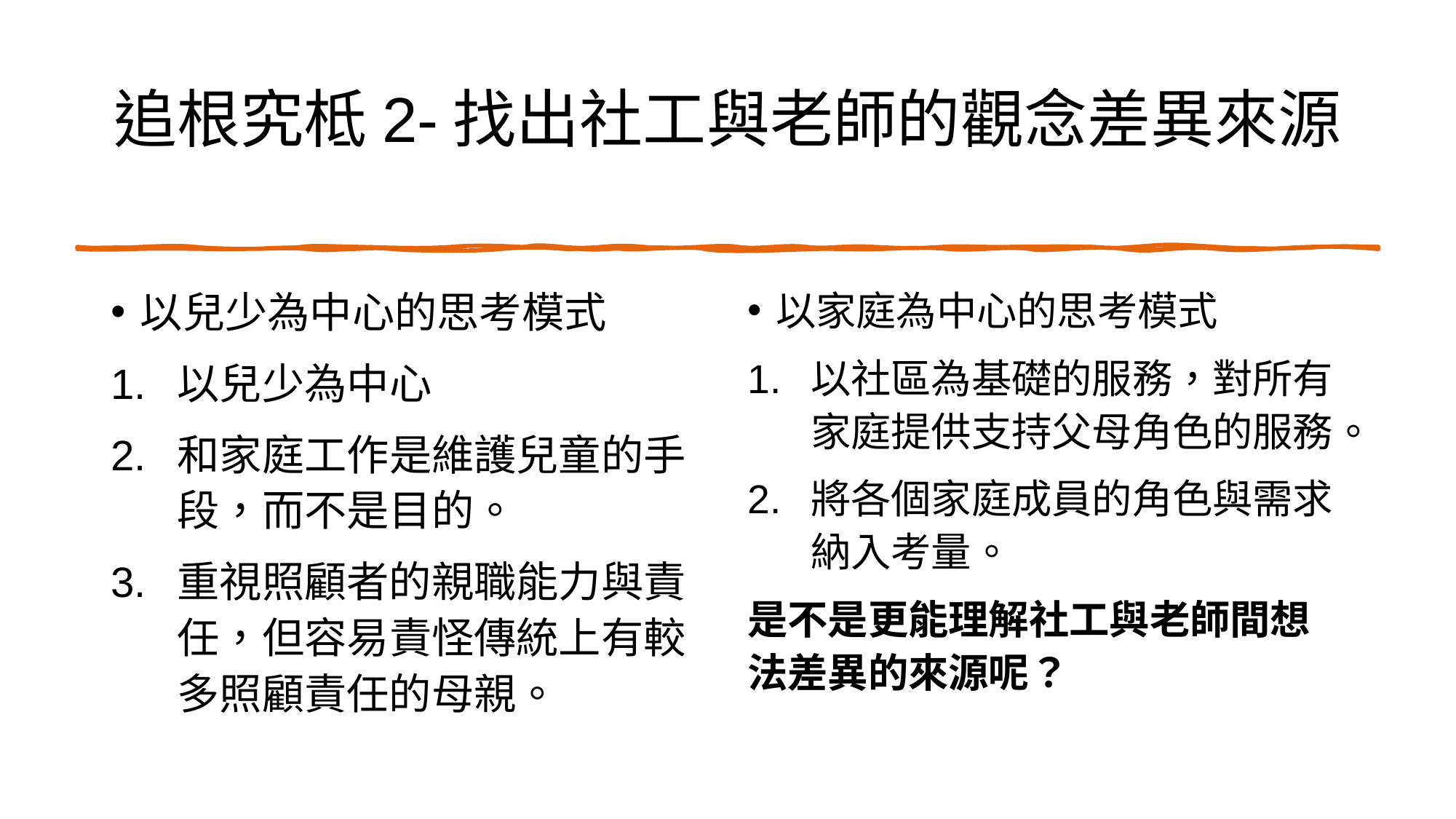

# 追根究柢2-找出社工與老師的觀念差異來源
以兒少為中心的思考模式
以兒少為中心
和家庭工作是維護兒童的手段，而不是目的。
重視照顧者的親職能力與責任，但容易責怪傳統上有較多照顧責任的母親。

以家庭為中心的思考模式
以社區為基礎的服務，對所有家庭提供支持父母角色的服務。
將各個家庭成員的角色與需求納入考量。
是不是更能理解社工與老師間想法差異的來源呢？